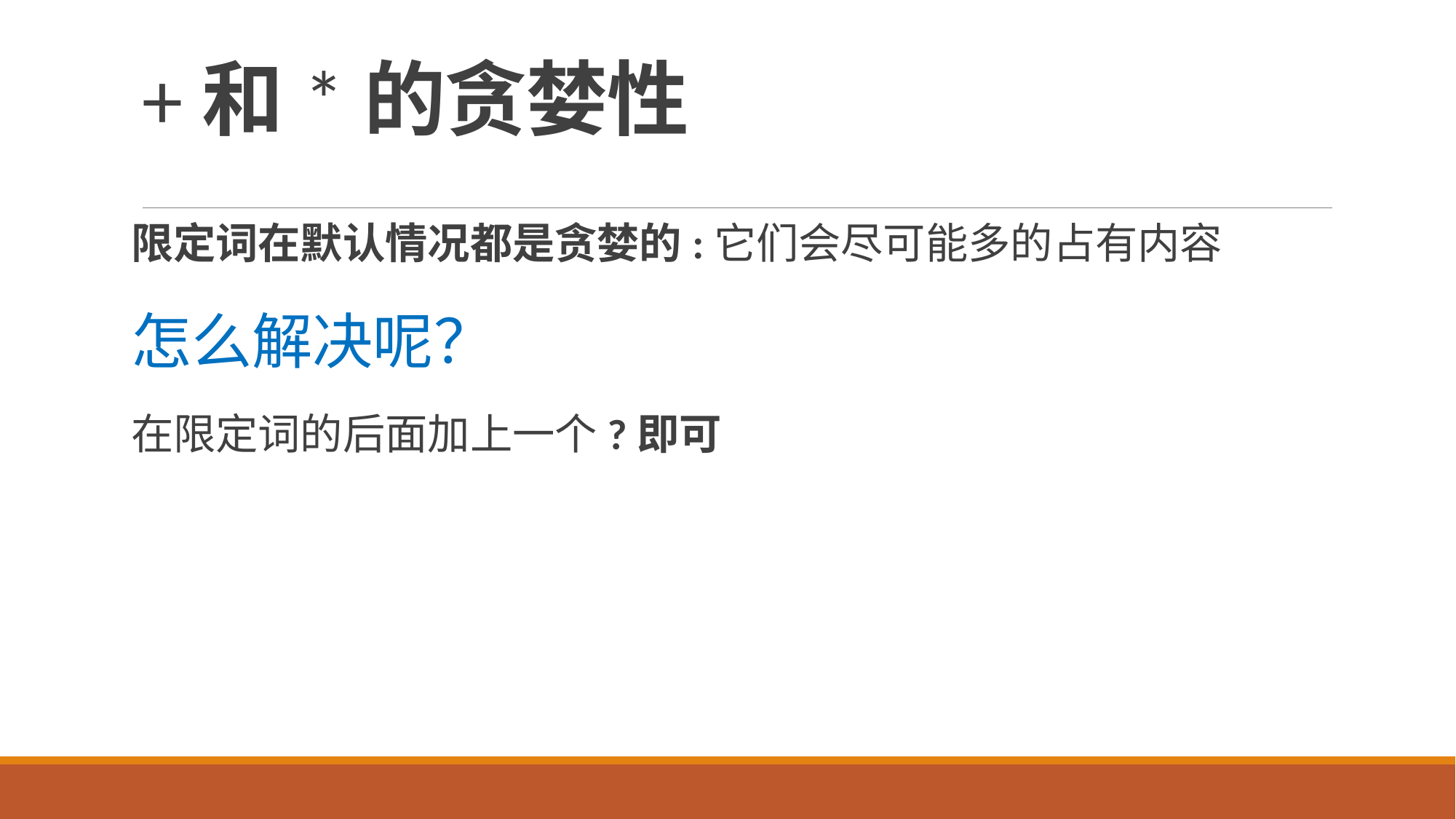

# +和*的贪婪性
限定词在默认情况都是贪婪的:它们会尽可能多的占有内容
怎么解决呢？
在限定词的后面加上一个?即可